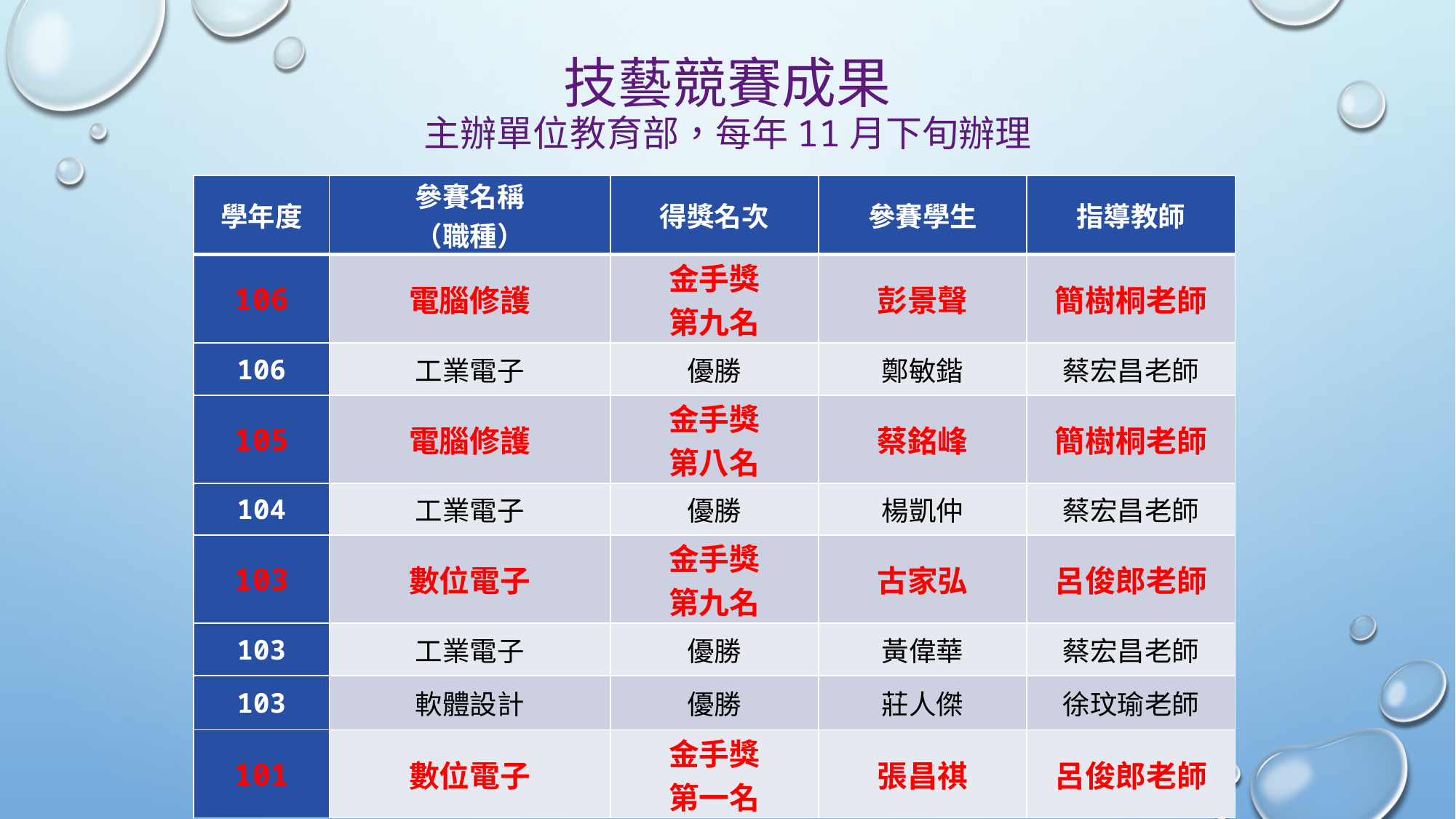

# 技藝競賽成果 主辦單位教育部，每年11月下旬辦理
| 學年度 | 參賽名稱 （職種） | 得獎名次 | 參賽學生 | 指導教師 |
| --- | --- | --- | --- | --- |
| 106 | 電腦修護 | 金手獎 第九名 | 彭景聲 | 簡樹桐老師 |
| 106 | 工業電子 | 優勝 | 鄭敏鍇 | 蔡宏昌老師 |
| 105 | 電腦修護 | 金手獎 第八名 | 蔡銘峰 | 簡樹桐老師 |
| 104 | 工業電子 | 優勝 | 楊凱仲 | 蔡宏昌老師 |
| 103 | 數位電子 | 金手獎 第九名 | 古家弘 | 呂俊郎老師 |
| 103 | 工業電子 | 優勝 | 黃偉華 | 蔡宏昌老師 |
| 103 | 軟體設計 | 優勝 | 莊人傑 | 徐玟瑜老師 |
| 101 | 數位電子 | 金手獎 第一名 | 張昌祺 | 呂俊郎老師 |